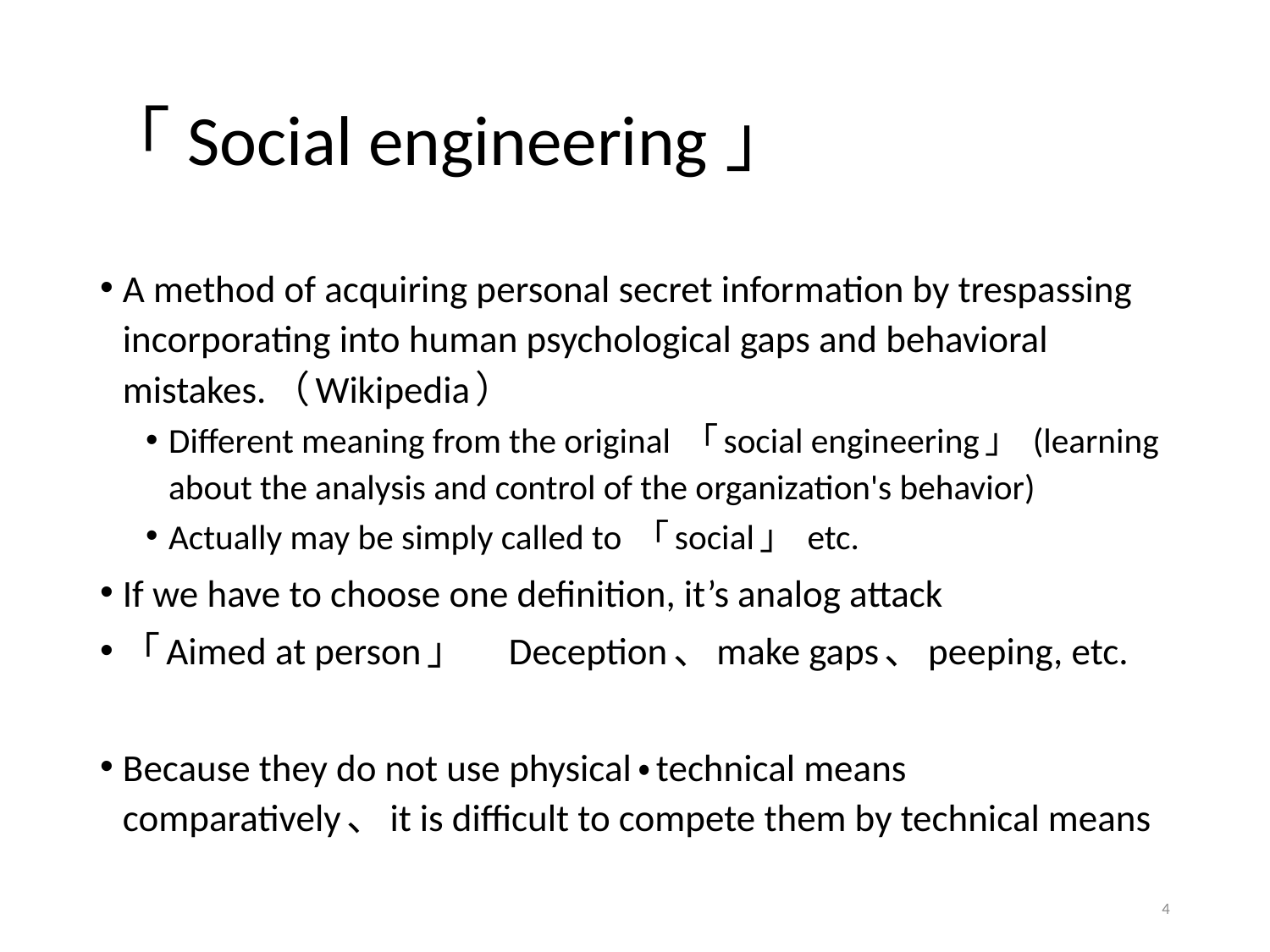

# 「Social engineering」
A method of acquiring personal secret information by trespassing incorporating into human psychological gaps and behavioral mistakes.（Wikipedia）
Different meaning from the original 「social engineering」 (learning about the analysis and control of the organization's behavior)
Actually may be simply called to 「social」 etc.
If we have to choose one definition, it’s analog attack
「Aimed at person」　Deception、make gaps、peeping, etc.

Because they do not use physical・technical means comparatively、it is difficult to compete them by technical means

4